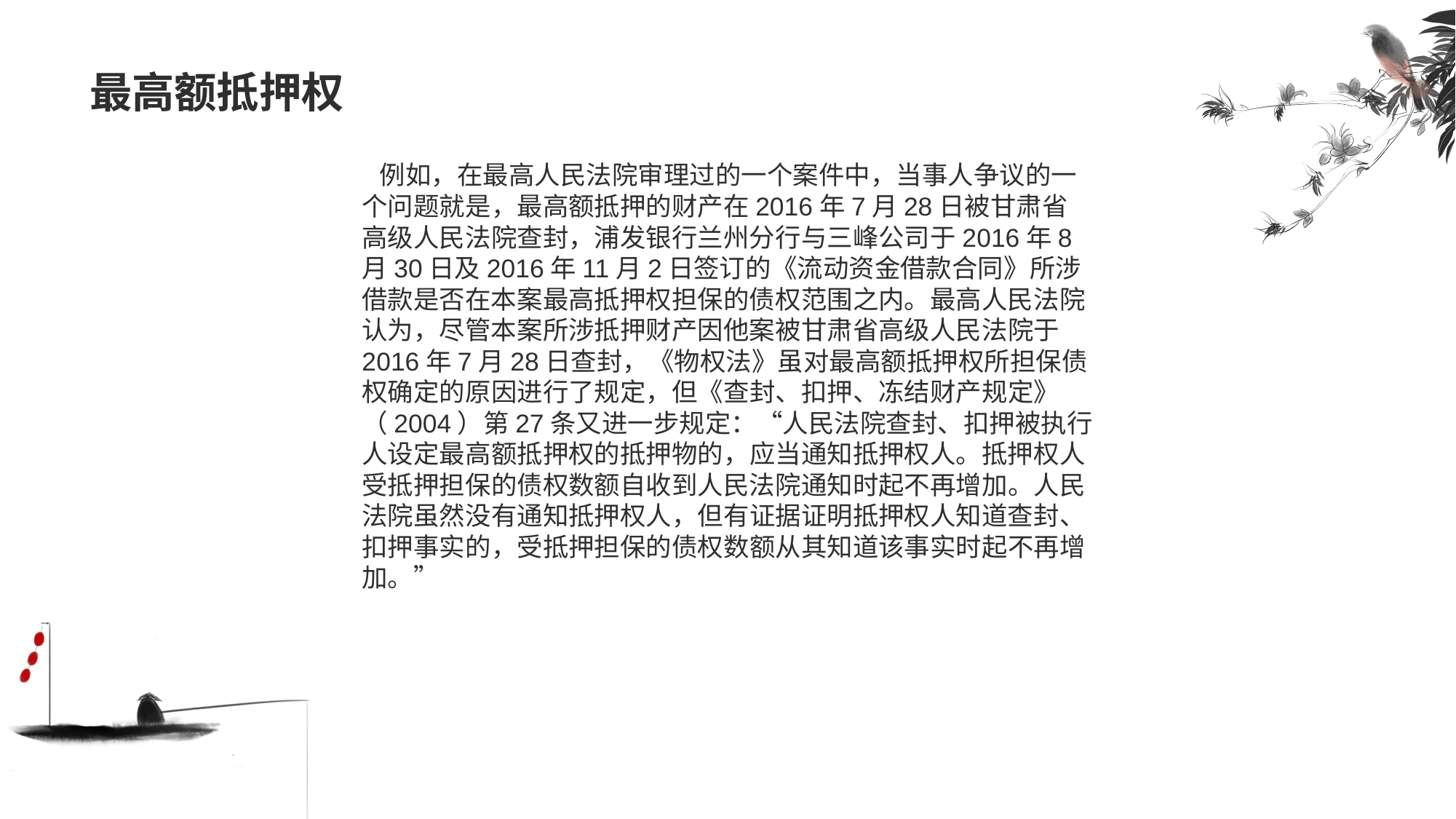

# 最高额抵押权

  例如，在最高人民法院审理过的一个案件中，当事人争议的一个问题就是，最高额抵押的财产在2016年7月28日被甘肃省高级人民法院查封，浦发银行兰州分行与三峰公司于2016年8月30日及2016年11月2日签订的《流动资金借款合同》所涉借款是否在本案最高抵押权担保的债权范围之内。最高人民法院认为，尽管本案所涉抵押财产因他案被甘肃省高级人民法院于2016年7月28日查封，《物权法》虽对最高额抵押权所担保债权确定的原因进行了规定，但《查封、扣押、冻结财产规定》（2004）第27条又进一步规定：“人民法院查封、扣押被执行人设定最高额抵押权的抵押物的，应当通知抵押权人。抵押权人受抵押担保的债权数额自收到人民法院通知时起不再增加。人民法院虽然没有通知抵押权人，但有证据证明抵押权人知道查封、扣押事实的，受抵押担保的债权数额从其知道该事实时起不再增加。”
197